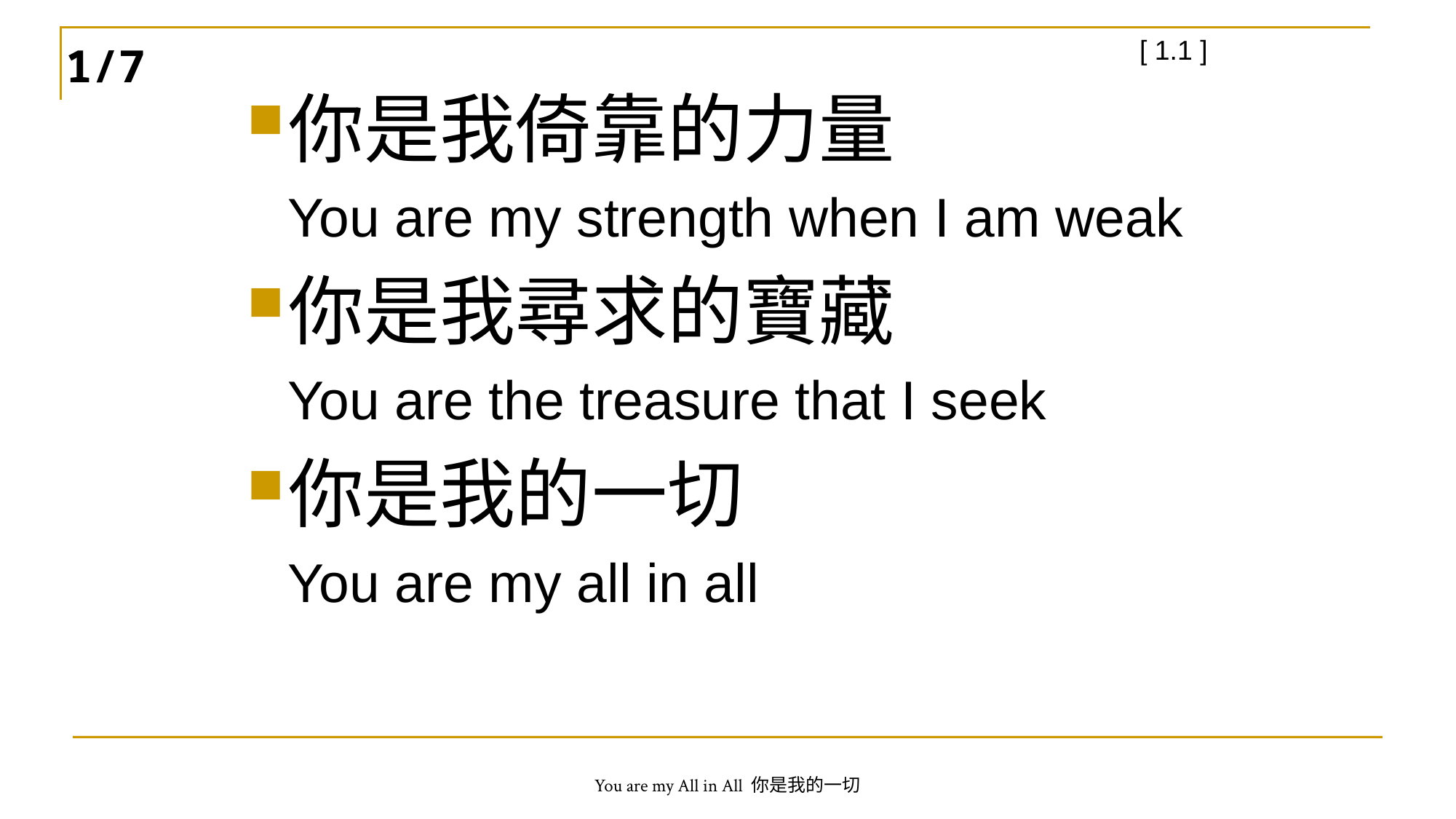

[ 1.1 ]
你是我倚靠的力量
   You are my strength when I am weak
你是我尋求的寶藏
   You are the treasure that I seek
你是我的一切
   You are my all in all
1/7
You are my All in All 你是我的一切